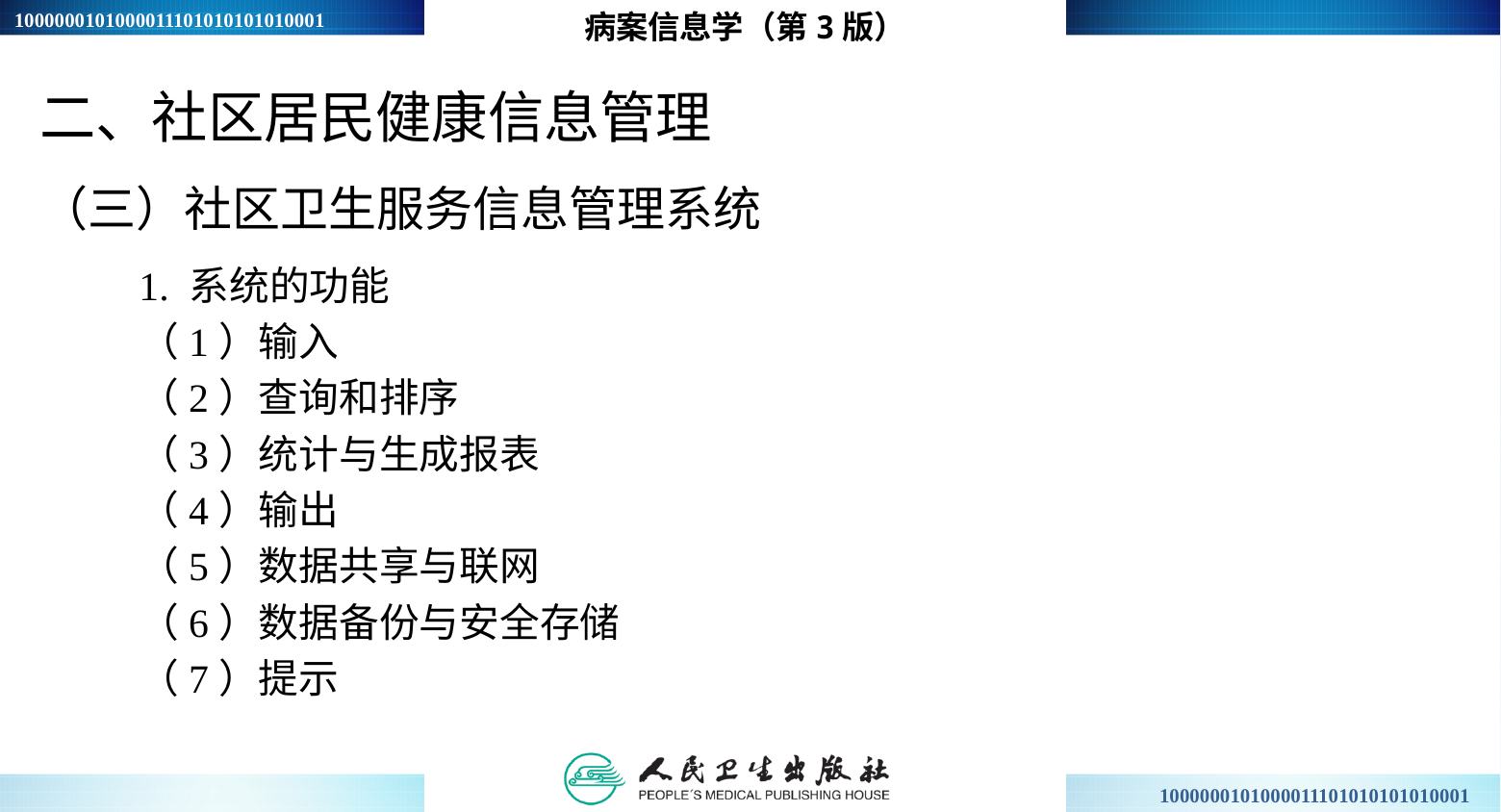

病案信息学（第3版）
二、社区居民健康信息管理
（三）社区卫生服务信息管理系统
1. 系统的功能
（1）输入
（2）查询和排序
（3）统计与生成报表
（4）输出
（5）数据共享与联网
（6）数据备份与安全存储
（7）提示